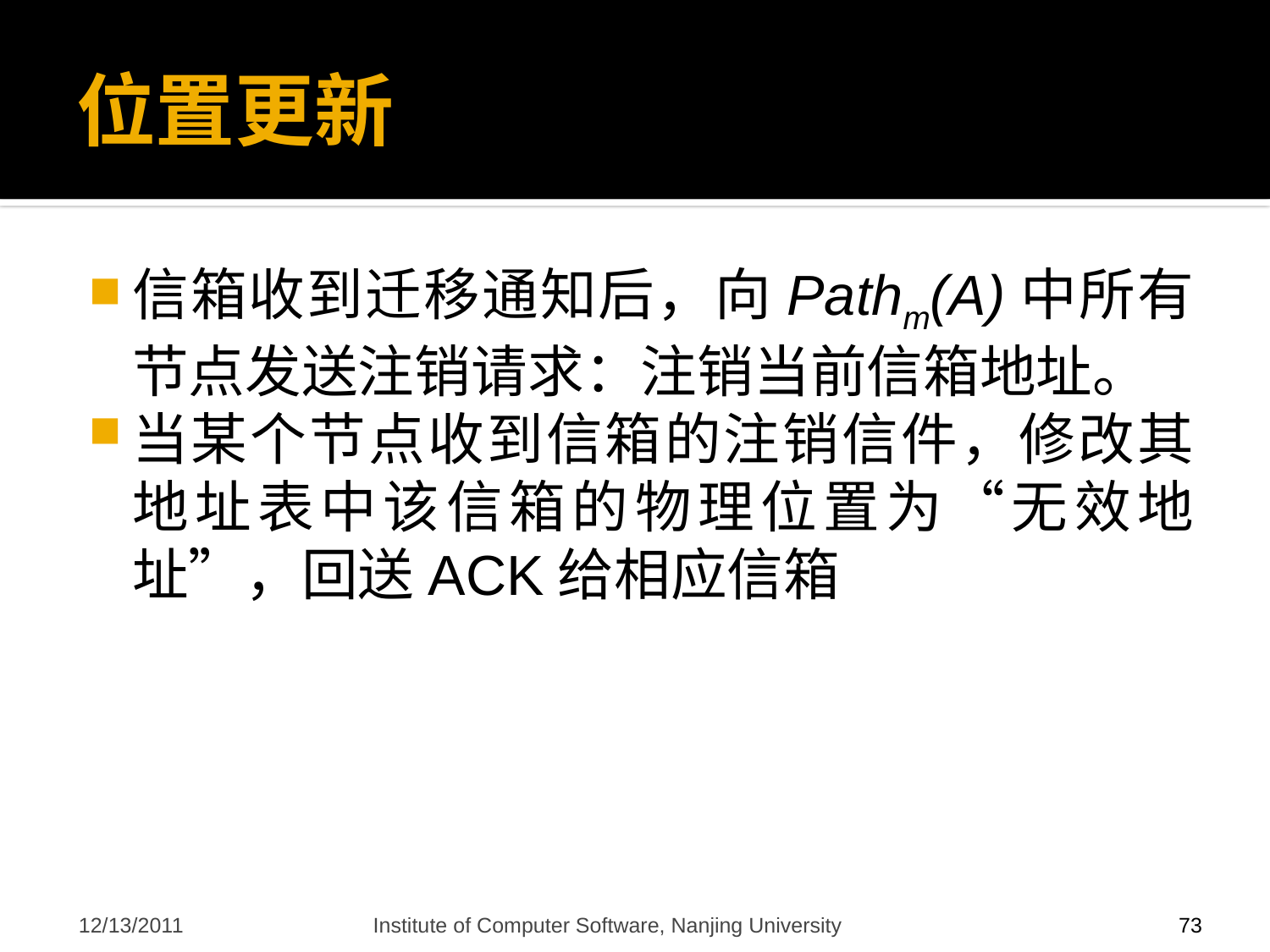

# 位置更新
信箱收到迁移通知后，向Pathm(A)中所有节点发送注销请求：注销当前信箱地址。
当某个节点收到信箱的注销信件，修改其地址表中该信箱的物理位置为“无效地址”，回送ACK给相应信箱
73
12/13/2011
Institute of Computer Software, Nanjing University
73